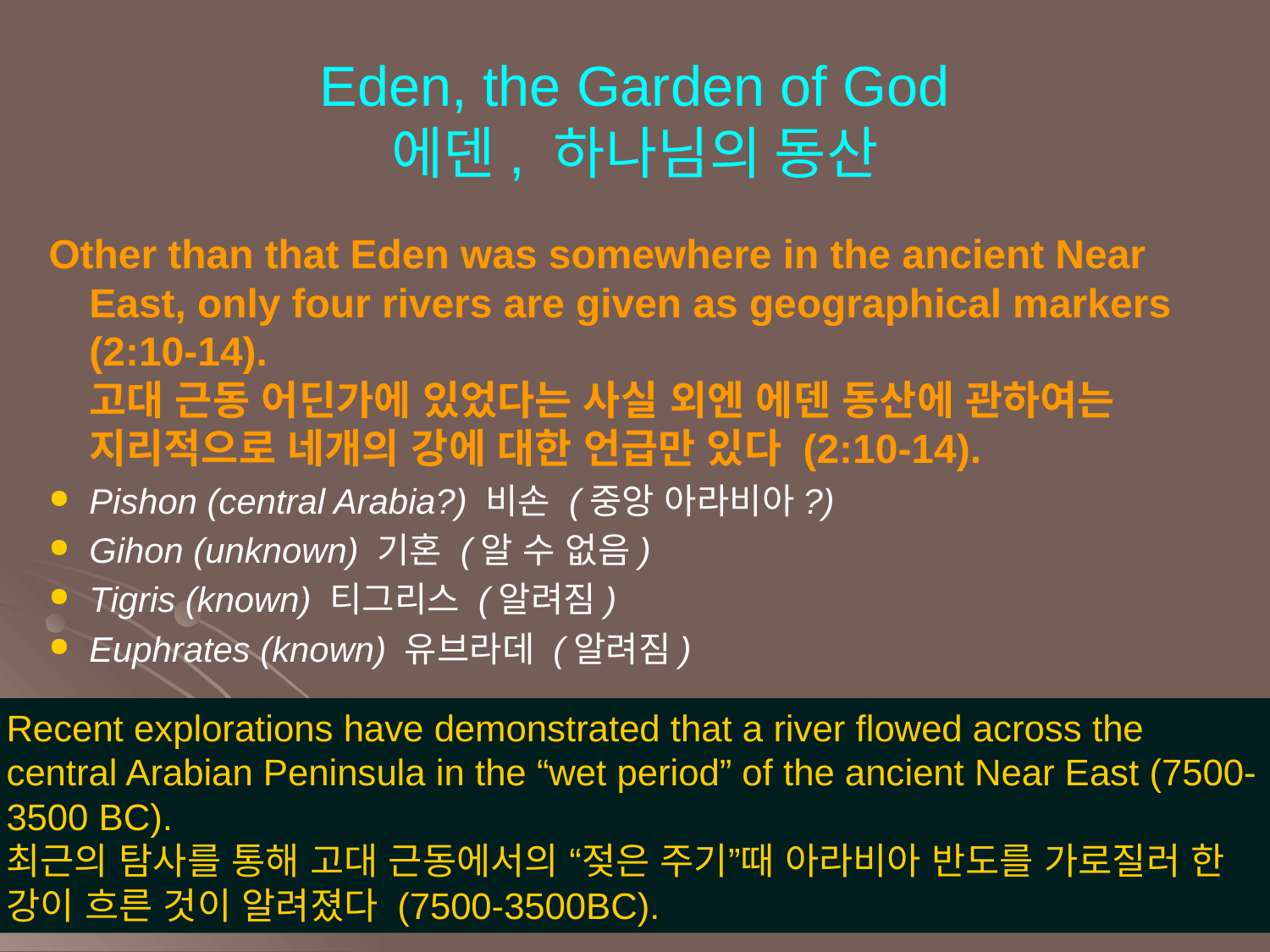

Eden, the Garden of God
에덴, 하나님의 동산
Other than that Eden was somewhere in the ancient Near East, only four rivers are given as geographical markers (2:10-14).
고대 근동 어딘가에 있었다는 사실 외엔 에덴 동산에 관하여는 지리적으로 네개의 강에 대한 언급만 있다 (2:10-14).
Pishon (central Arabia?) 비손 (중앙 아라비아?)
Gihon (unknown) 기혼 (알 수 없음)
Tigris (known) 티그리스 (알려짐)
Euphrates (known) 유브라데 (알려짐)
Recent explorations have demonstrated that a river flowed across the central Arabian Peninsula in the “wet period” of the ancient Near East (7500-3500 BC).
최근의 탐사를 통해 고대 근동에서의 “젖은 주기”때 아라비아 반도를 가로질러 한 강이 흐른 것이 알려졌다 (7500-3500BC).